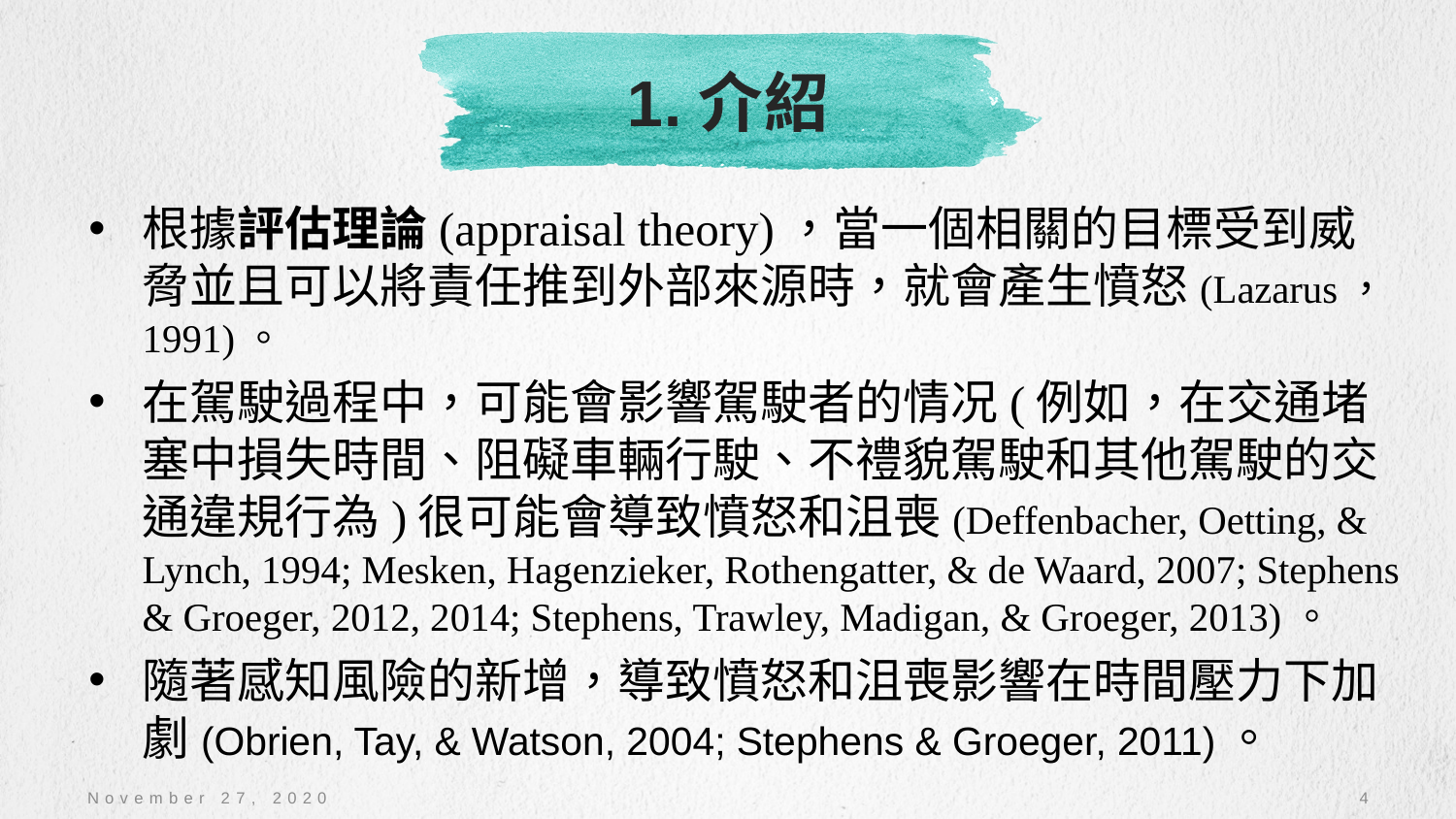

# 1.介紹
根據評估理論(appraisal theory)，當一個相關的目標受到威脅並且可以將責任推到外部來源時，就會產生憤怒(Lazarus，1991)。
在駕駛過程中，可能會影響駕駛者的情况(例如，在交通堵塞中損失時間、阻礙車輛行駛、不禮貌駕駛和其他駕駛的交通違規行為)很可能會導致憤怒和沮喪(Deffenbacher, Oetting, & Lynch, 1994; Mesken, Hagenzieker, Rothengatter, & de Waard, 2007; Stephens & Groeger, 2012, 2014; Stephens, Trawley, Madigan, & Groeger, 2013)。
隨著感知風險的新增，導致憤怒和沮喪影響在時間壓力下加劇(Obrien, Tay, & Watson, 2004; Stephens & Groeger, 2011)。
November 27, 2020
4